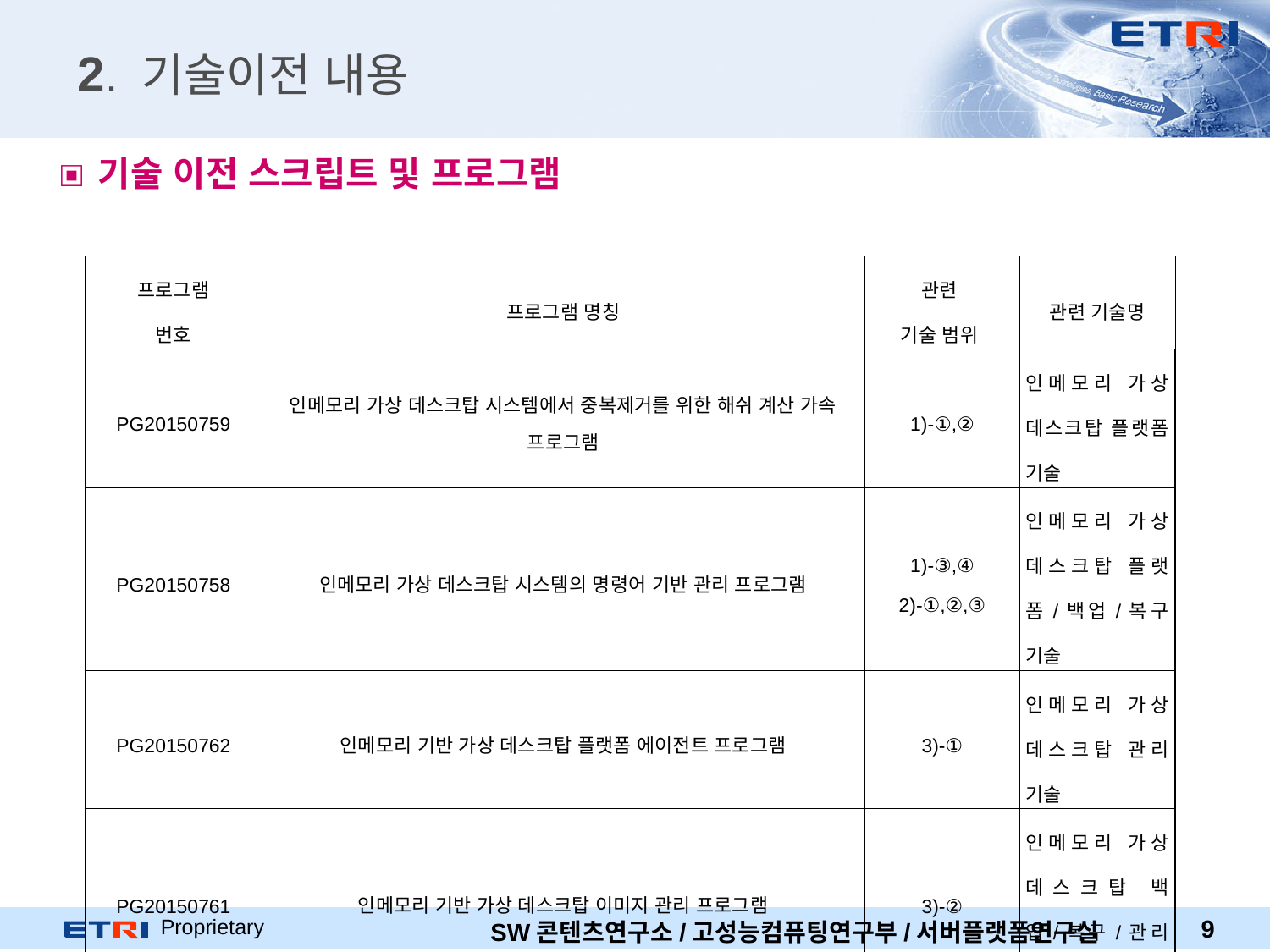

# 2. 기술이전 내용
기술 이전 스크립트 및 프로그램

| 프로그램 번호 | 프로그램 명칭 | 관련 기술 범위 | 관련 기술명 |
| --- | --- | --- | --- |
| PG20150759 | 인메모리 가상 데스크탑 시스템에서 중복제거를 위한 해쉬 계산 가속 프로그램 | 1)-①,② | 인메모리 가상 데스크탑 플랫폼 기술 |
| PG20150758 | 인메모리 가상 데스크탑 시스템의 명령어 기반 관리 프로그램 | 1)-③,④ 2)-①,②,③ | 인메모리 가상 데스크탑 플랫폼/백업/복구 기술 |
| PG20150762 | 인메모리 기반 가상 데스크탑 플랫폼 에이전트 프로그램 | 3)-① | 인메모리 가상 데스크탑 관리 기술 |
| PG20150761 | 인메모리 기반 가상 데스크탑 이미지 관리 프로그램 | 3)-② | 인메모리 가상 데스크탑 백업/복구/관리 기술 |
| PG20150760 | 인메모리 기반 가상데스크탑 플랫폼 관리를 위한 그래픽 사용자 인터페이스 프로그램 | 3)-③ | 인메모리 가상 데스크탑 관리 기술 |
9